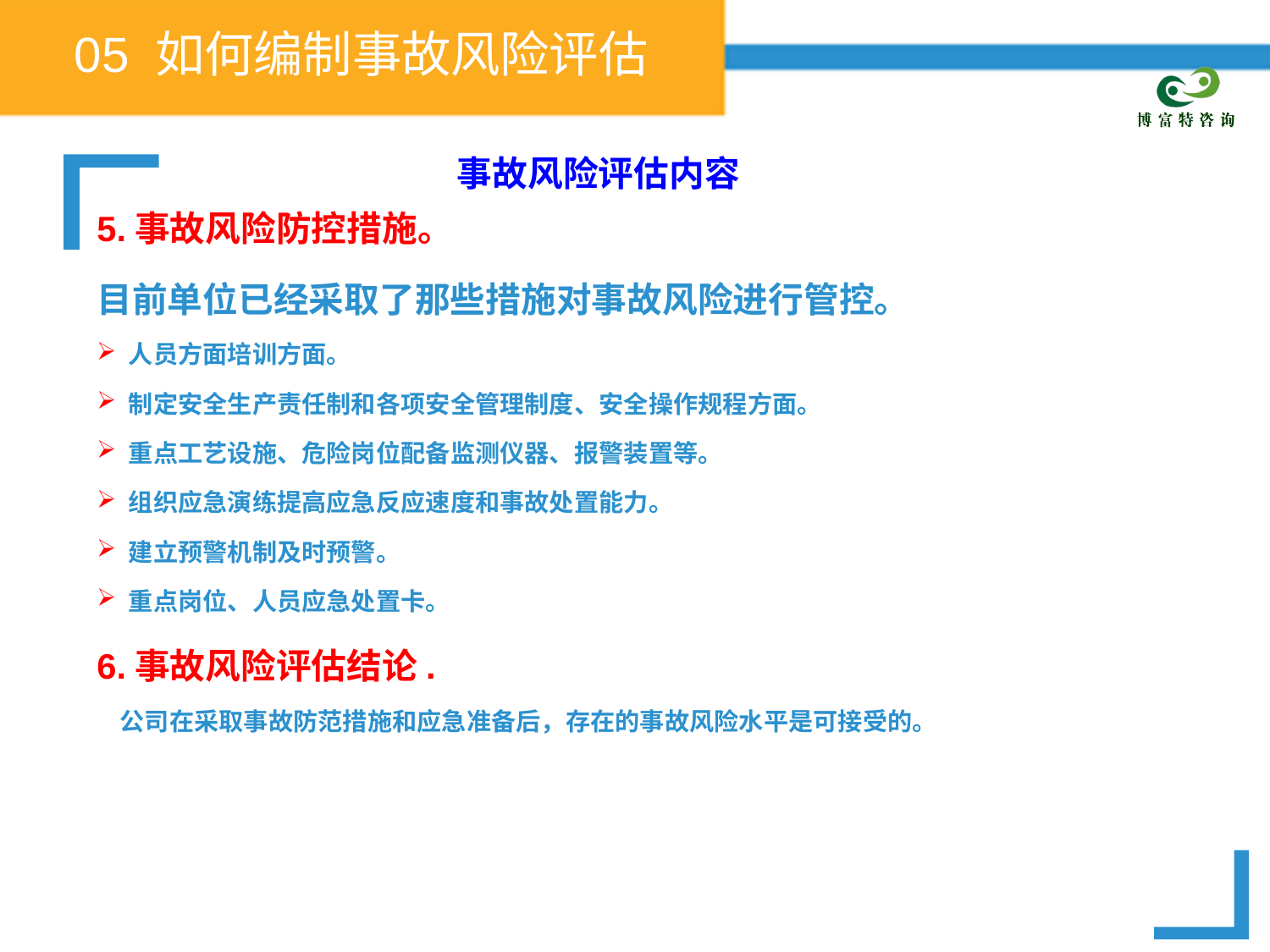

05 如何编制事故风险评估
事故风险评估内容

5.事故风险防控措施。
目前单位已经采取了那些措施对事故风险进行管控。
人员方面培训方面。
制定安全生产责任制和各项安全管理制度、安全操作规程方面。
重点工艺设施、危险岗位配备监测仪器、报警装置等。
组织应急演练提高应急反应速度和事故处置能力。
建立预警机制及时预警。
重点岗位、人员应急处置卡。
6.事故风险评估结论.
   公司在采取事故防范措施和应急准备后，存在的事故风险水平是可接受的。